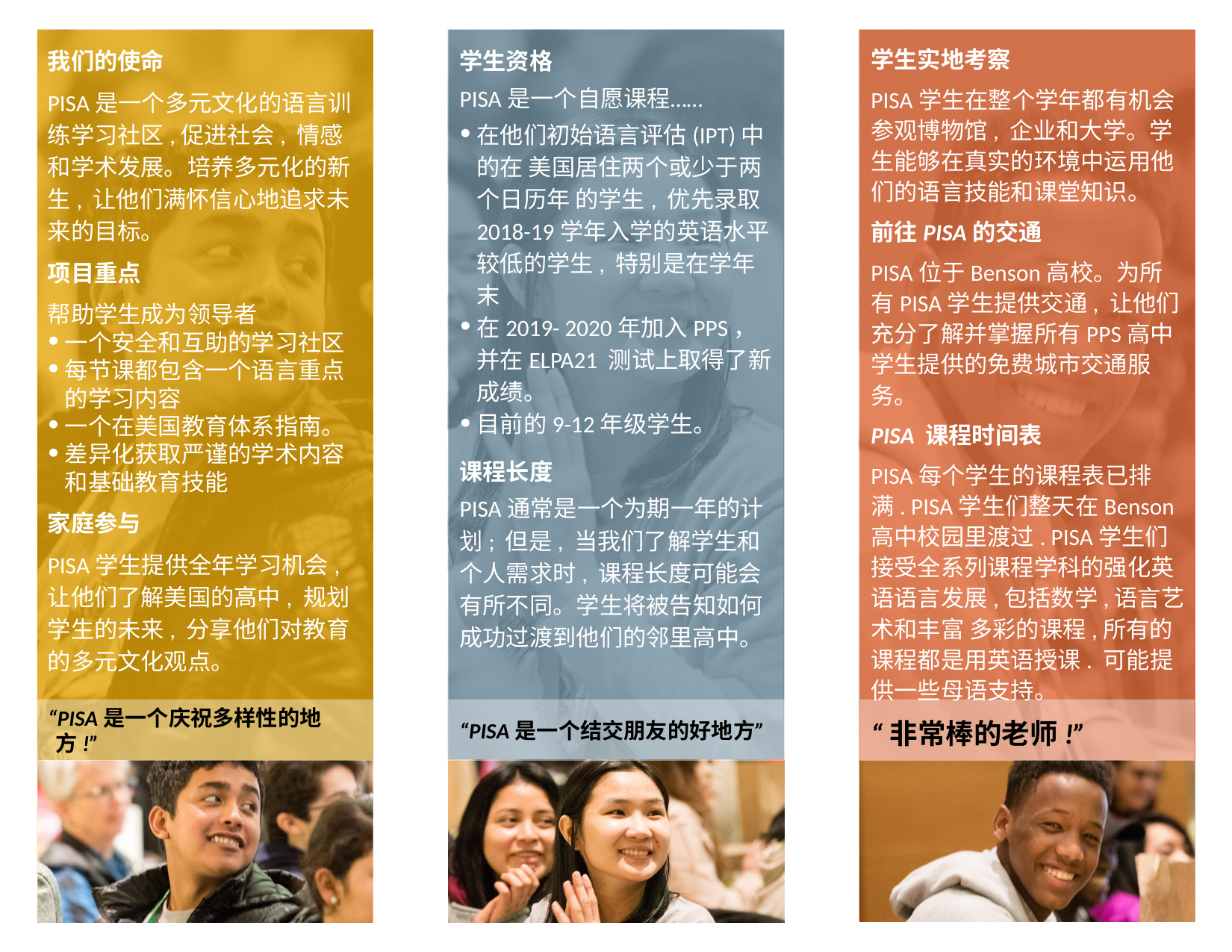

我们的使命
PISA是一个多元文化的语言训练学习社区,促进社会, 情感和学术发展。培养多元化的新生, 让他们满怀信心地追求未来的目标。
项目重点
帮助学生成为领导者
一个安全和互助的学习社区
每节课都包含一个语言重点的学习内容
一个在美国教育体系指南。
差异化获取严谨的学术内容和基础教育技能
家庭参与
PISA学生提供全年学习机会,让他们了解美国的高中, 规划学生的未来, 分享他们对教育的多元文化观点。
学生资格
PISA是一个自愿课程……
在他们初始语言评估(IPT)中的在 美国居住两个或少于两个日历年 的学生, 优先录取2018-19学年入学的英语水平较低的学生, 特别是在学年末
在2019- 2020年加入PPS，并在ELPA21 测试上取得了新成绩。
目前的9-12年级学生。
课程长度
PISA通常是一个为期一年的计划; 但是, 当我们了解学生和个人需求时, 课程长度可能会有所不同。学生将被告知如何成功过渡到他们的邻里高中。
学生实地考察
PISA学生在整个学年都有机会参观博物馆, 企业和大学。学生能够在真实的环境中运用他们的语言技能和课堂知识。
前往PISA的交通
PISA位于Benson高校。为所有PISA学生提供交通, 让他们充分了解并掌握所有PPS高中学生提供的免费城市交通服务。
PISA 课程时间表
PISA每个学生的课程表已排满. PISA学生们整天在Benson高中校园里渡过. PISA学生们接受全系列课程学科的强化英语语言发展,包括数学,语言艺术和丰富 多彩的课程,所有的课程都是用英语授课. 可能提供一些母语支持。
“PISA是一个庆祝多样性的地方!”
“PISA是一个结交朋友的好地方”
“非常棒的老师!”